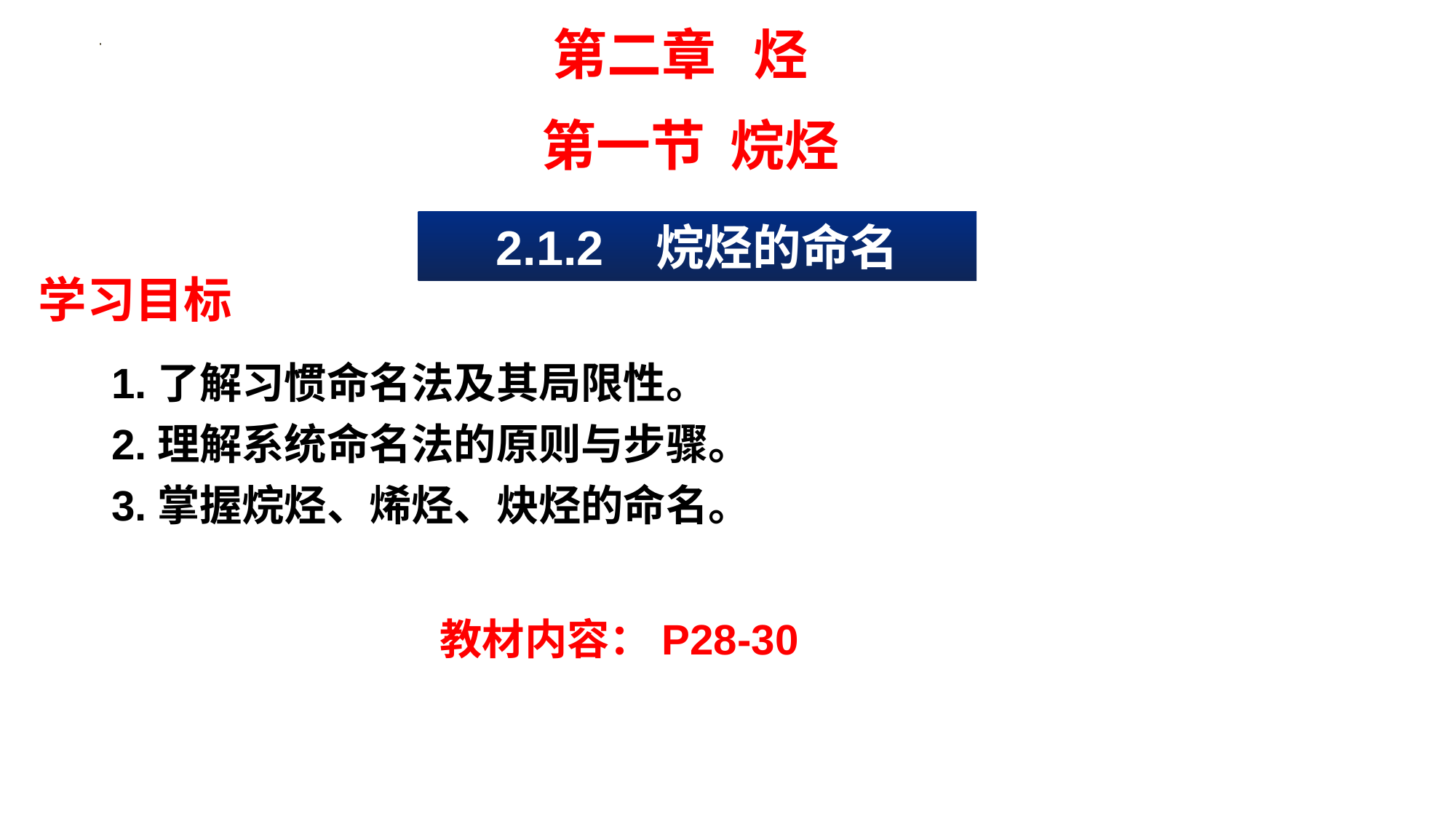

第二章   烃
第一节  烷烃
2.1.2   烷烃的命名
网
学习目标
科
1.了解习惯命名法及其局限性。
2.理解系统命名法的原则与步骤。
3.掌握烷烃、烯烃、炔烃的命名。
教材内容：P28-30